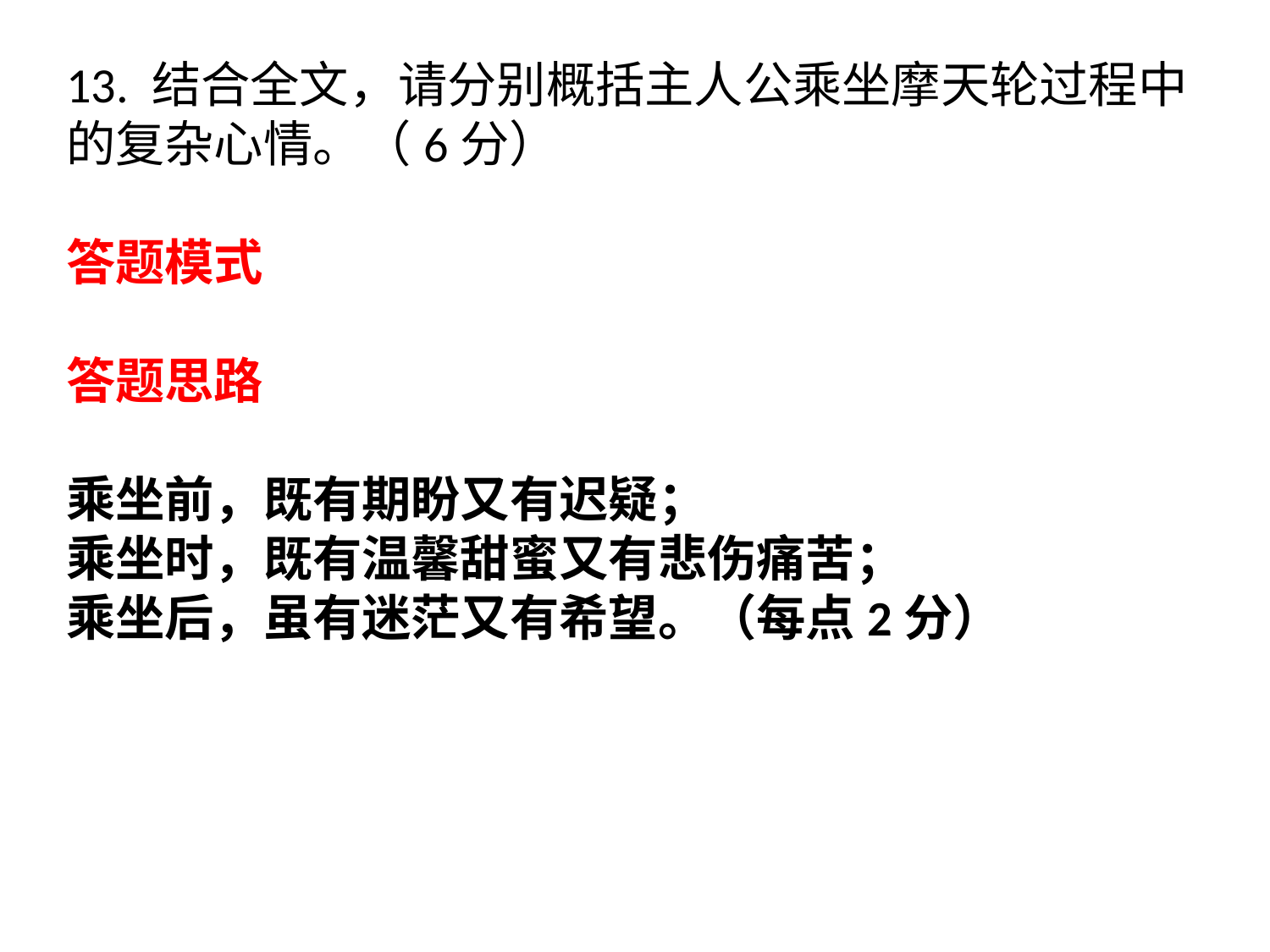

13. 结合全文，请分别概括主人公乘坐摩天轮过程中的复杂心情。（6分）

答题模式

答题思路

乘坐前，既有期盼又有迟疑；
乘坐时，既有温馨甜蜜又有悲伤痛苦；
乘坐后，虽有迷茫又有希望。（每点2分）